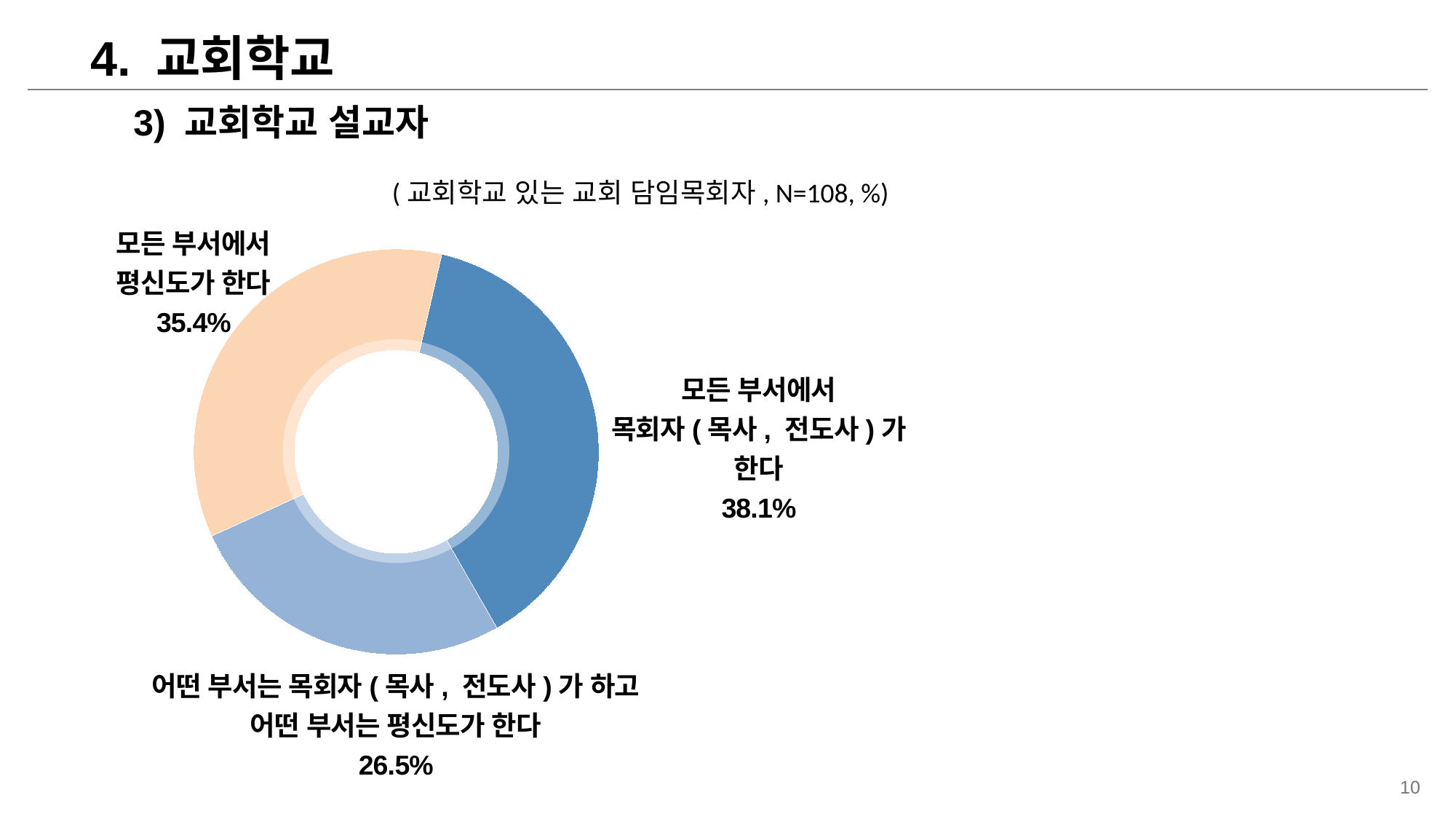

4. 교회학교
3) 교회학교 설교자
(교회학교 있는 교회 담임목회자, N=108, %)
모든 부서에서
평신도가 한다
35.4%

### Chart

| Category | 열1 |
|---|---|
| 지금처럼 계속 하고 싶다 | 38.102690743103174 |
| 지금보다 더 하고 싶다 | 26.47919041987408 |
| 지금보다 줄이고 싶다 | 35.41811883702272 |
모든 부서에서
목회자(목사, 전도사)가
한다
38.1%
어떤 부서는 목회자(목사, 전도사)가 하고
어떤 부서는 평신도가 한다
26.5%